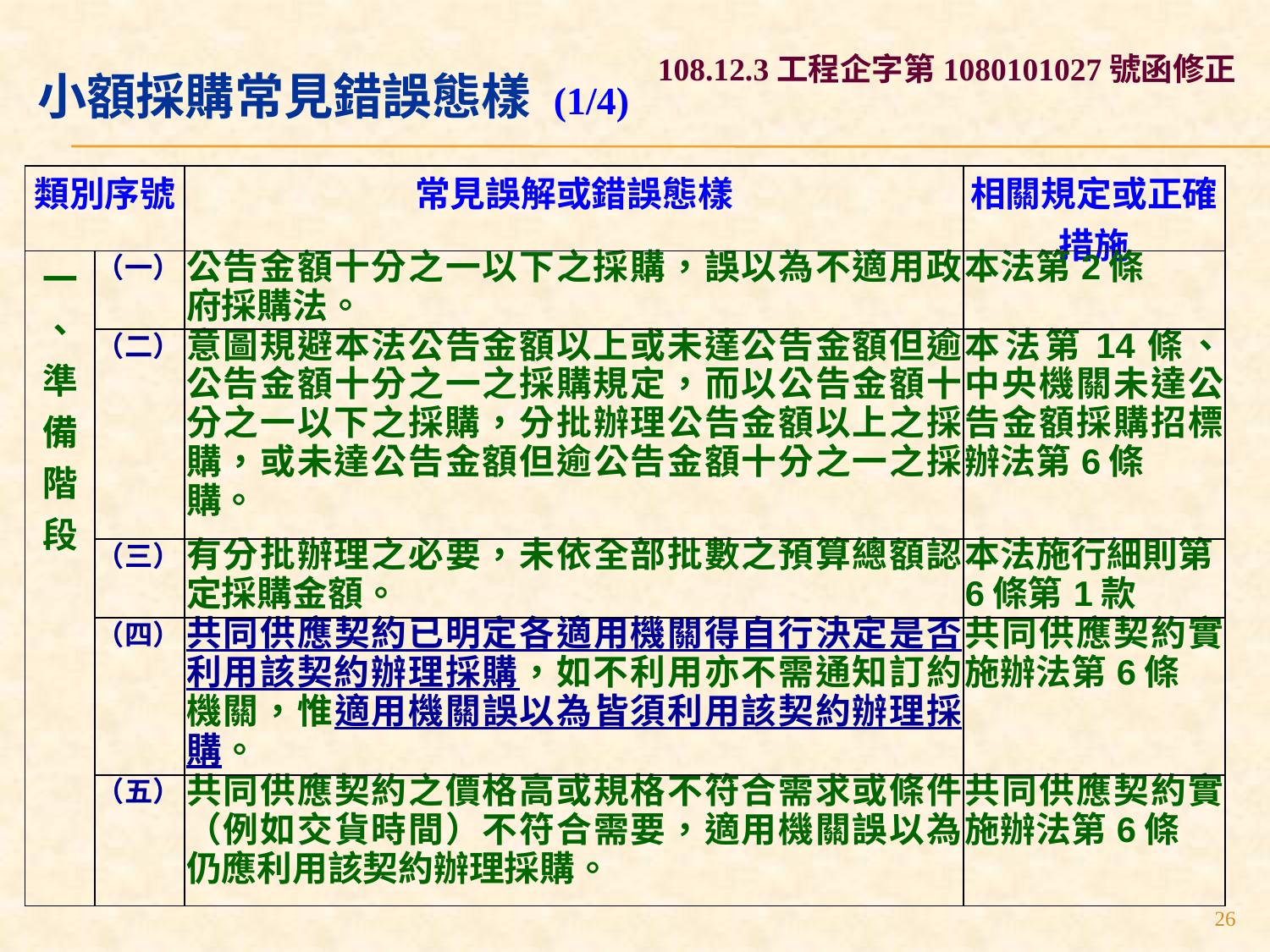

108.12.3工程企字第1080101027號函修正
# 小額採購常見錯誤態樣 (1/4)
| 類別序號 |  | 常見誤解或錯誤態樣 | 相關規定或正確措施 |
| --- | --- | --- | --- |
| 一 、準備階段 | （一） | 公告金額十分之一以下之採購，誤以為不適用政府採購法。 | 本法第2條 |
|  | （二） | 意圖規避本法公告金額以上或未達公告金額但逾公告金額十分之一之採購規定，而以公告金額十分之一以下之採購，分批辦理公告金額以上之採購，或未達公告金額但逾公告金額十分之一之採購。 | 本法第14條、中央機關未達公告金額採購招標辦法第6條 |
|  | （三） | 有分批辦理之必要，未依全部批數之預算總額認定採購金額。 | 本法施行細則第6條第1款 |
|  | （四） | 共同供應契約已明定各適用機關得自行決定是否利用該契約辦理採購，如不利用亦不需通知訂約機關，惟適用機關誤以為皆須利用該契約辦理採購。 | 共同供應契約實施辦法第6條 |
|  | （五） | 共同供應契約之價格高或規格不符合需求或條件（例如交貨時間）不符合需要，適用機關誤以為仍應利用該契約辦理採購。 | 共同供應契約實施辦法第6條 |
26